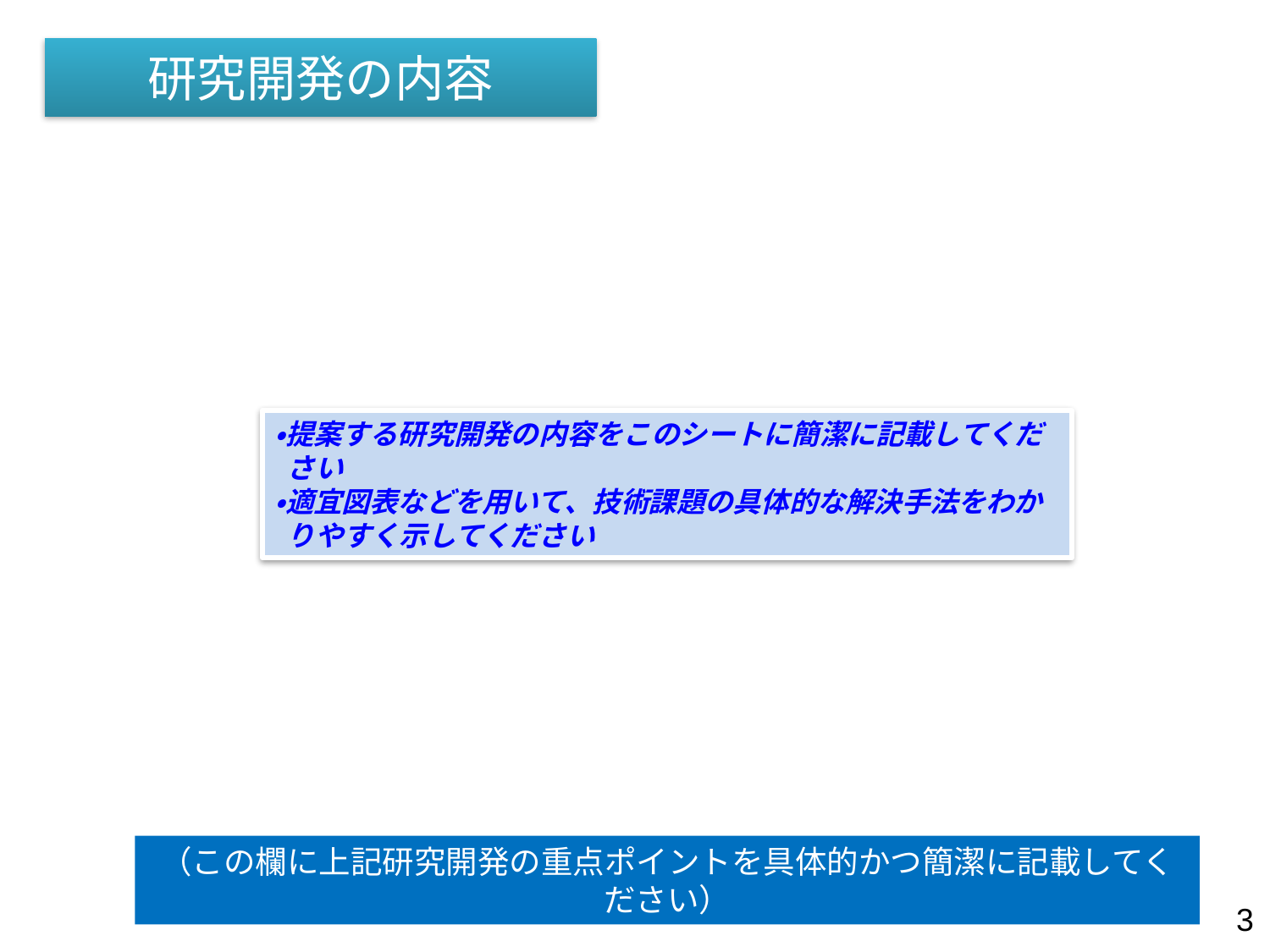

# 研究開発の内容
・提案する研究開発の内容をこのシートに簡潔に記載してください
・適宜図表などを用いて、技術課題の具体的な解決手法をわかりやすく示してください
（この欄に上記研究開発の重点ポイントを具体的かつ簡潔に記載してください）
3